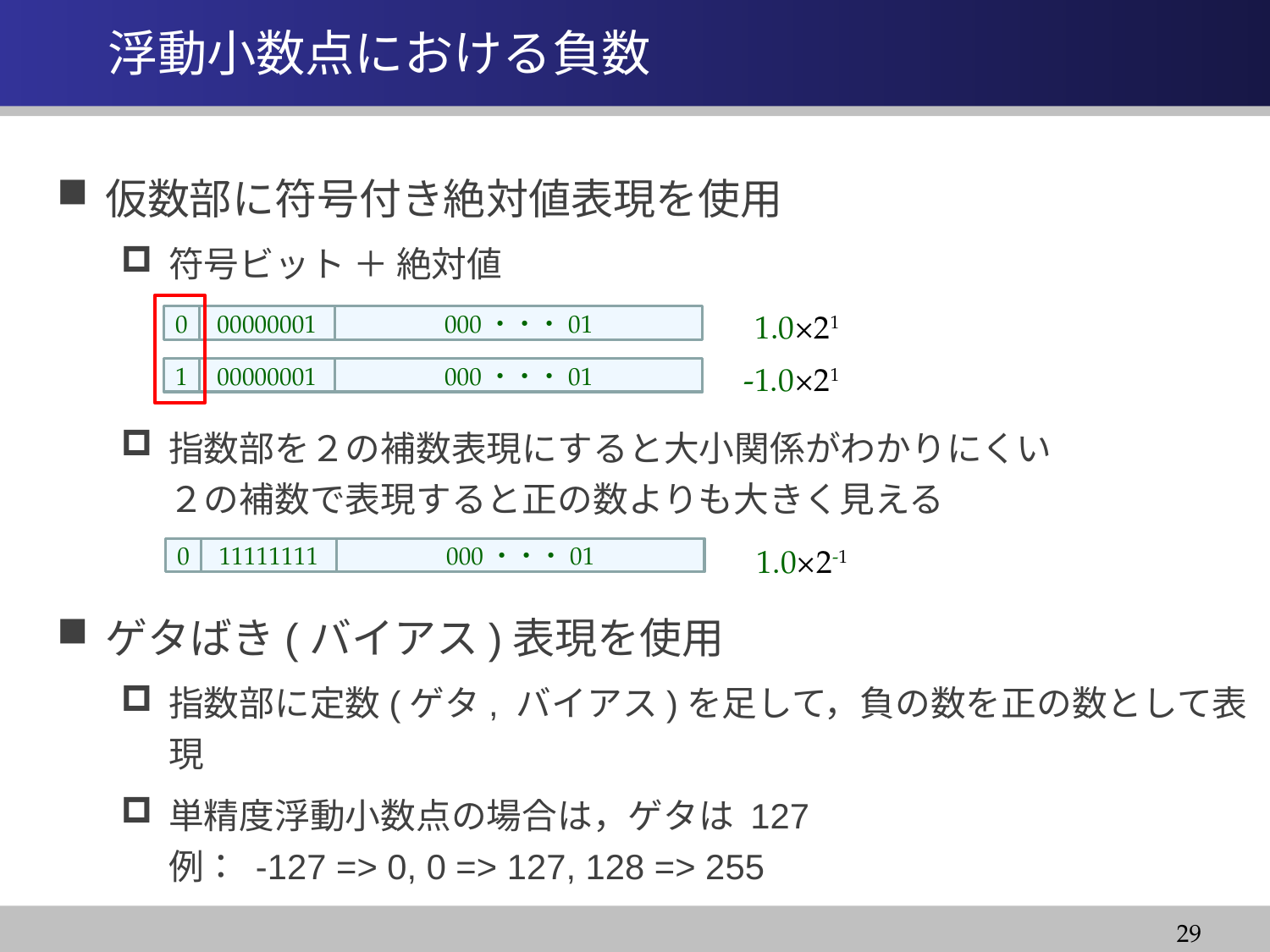

# 浮動小数点における負数
仮数部に符号付き絶対値表現を使用
符号ビット ＋ 絶対値

指数部を２の補数表現にすると大小関係がわかりにくい
２の補数で表現すると正の数よりも大きく見える

ゲタばき(バイアス)表現を使用
指数部に定数(ゲタ, バイアス)を足して，負の数を正の数として表現
単精度浮動小数点の場合は，ゲタは 127
例： -127 => 0, 0 => 127, 128 => 255

1.0×21
0
00000001
000・・・01
-1.0×21
1
00000001
000・・・01
1.0×2-1
0
11111111
000・・・01
29